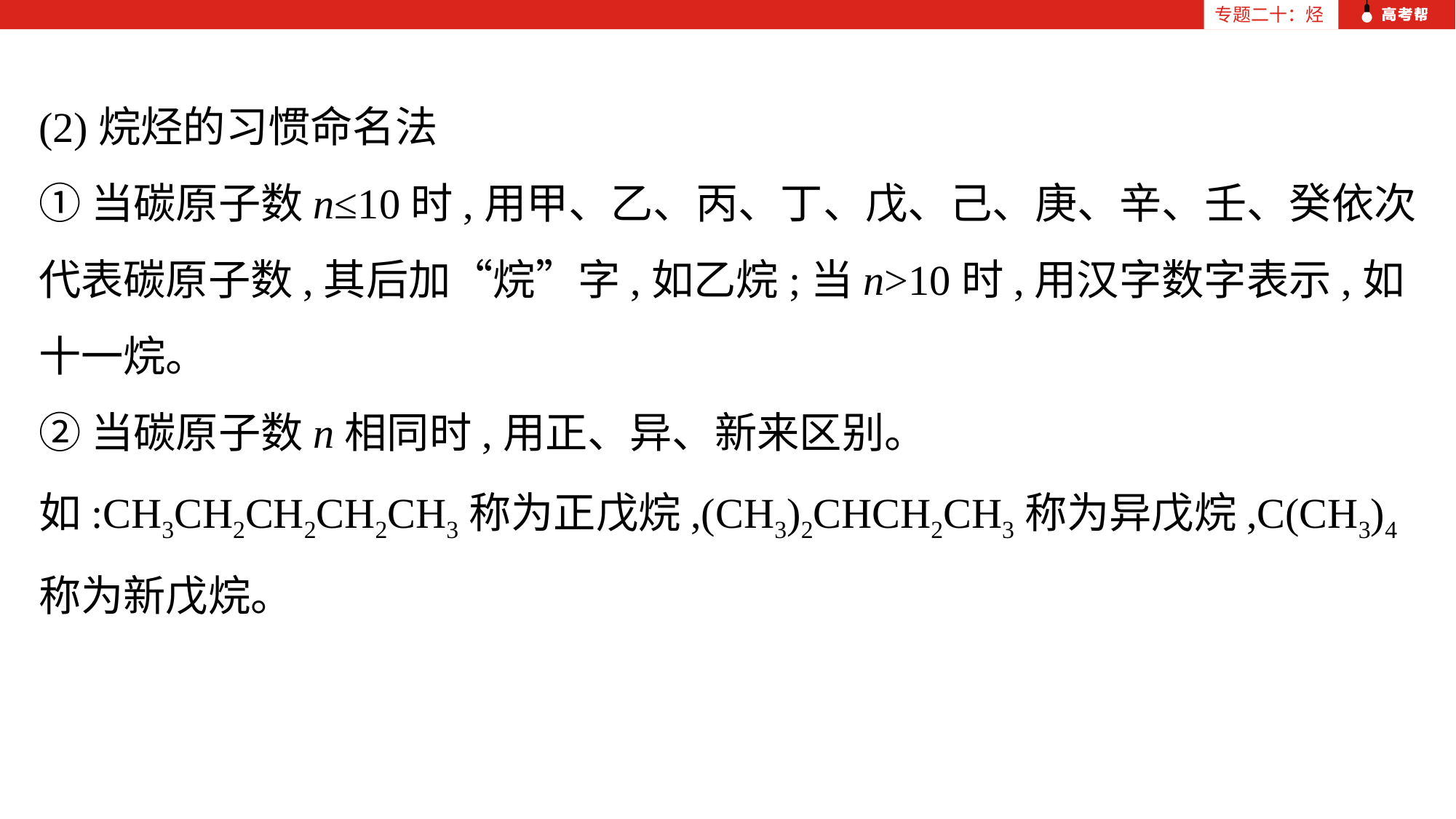

专题二十：烃
(2)烷烃的习惯命名法
①当碳原子数n≤10时,用甲、乙、丙、丁、戊、己、庚、辛、壬、癸依次代表碳原子数,其后加“烷”字,如乙烷;当n>10时,用汉字数字表示,如十一烷。
②当碳原子数n相同时,用正、异、新来区别。
如:CH3CH2CH2CH2CH3称为正戊烷,(CH3)2CHCH2CH3称为异戊烷,C(CH3)4称为新戊烷。